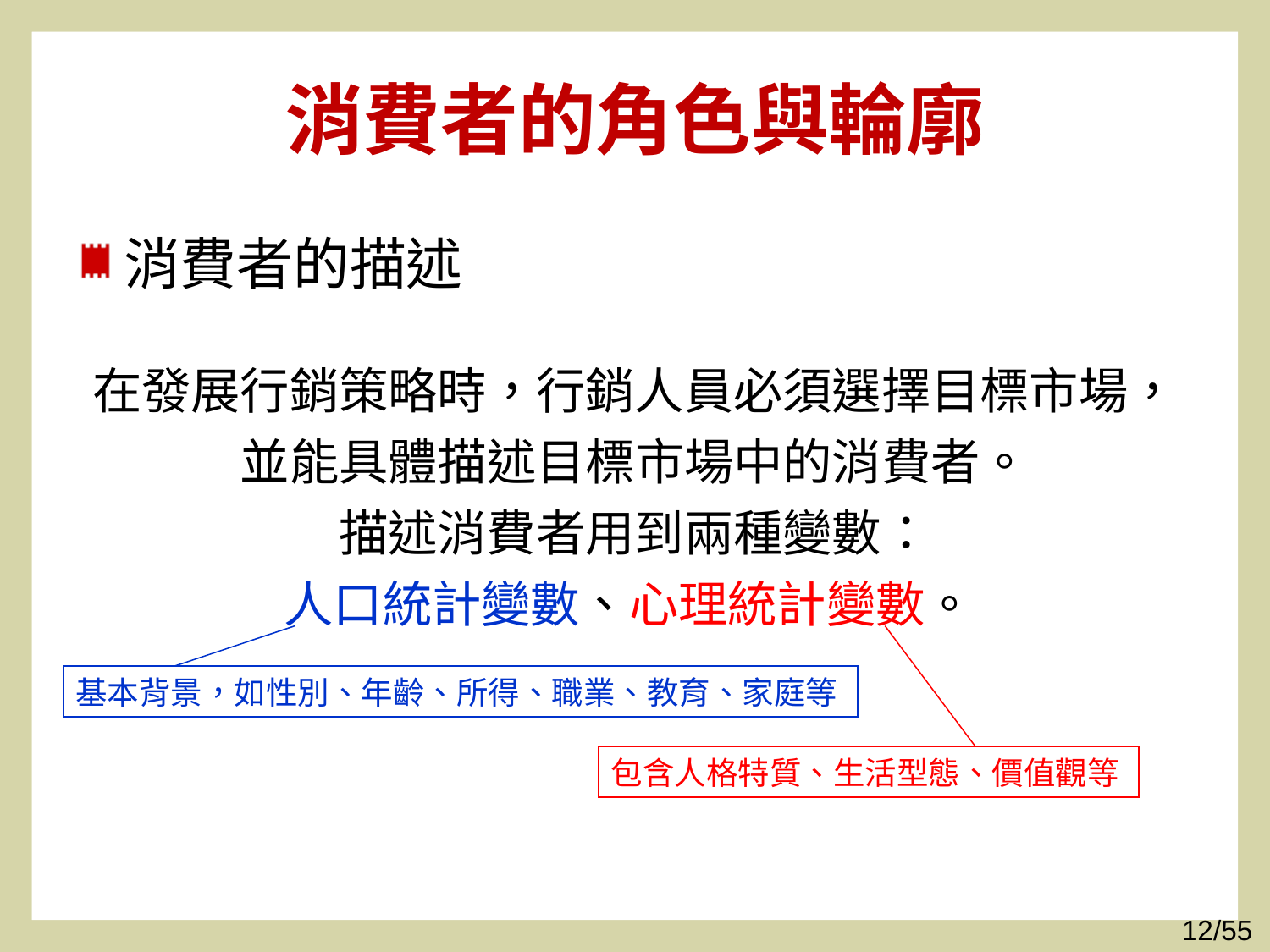

# 消費者的角色與輪廓
消費者的描述
在發展行銷策略時，行銷人員必須選擇目標市場，
並能具體描述目標市場中的消費者。
描述消費者用到兩種變數：
人口統計變數、心理統計變數。

基本背景，如性別、年齡、所得、職業、教育、家庭等
包含人格特質、生活型態、價值觀等
12/55